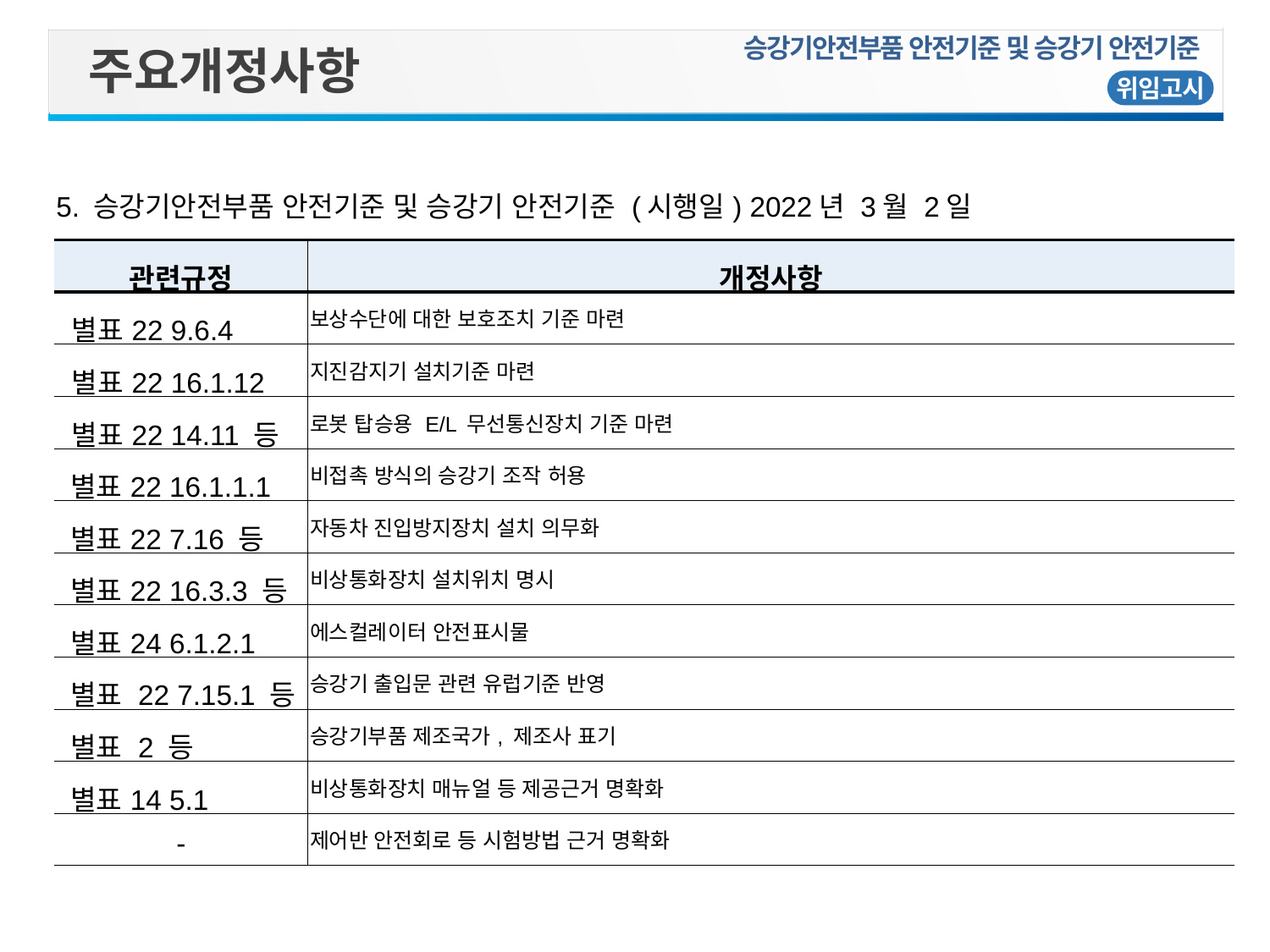

승강기안전부품 안전기준 및 승강기 안전기준
주요개정사항
위임고시

| 5. 승강기안전부품 안전기준 및 승강기 안전기준 (시행일) 2022년 3월 2일 |  |
| --- | --- |
| 관련규정 | 개정사항 |
| 별표22 9.6.4 | 보상수단에 대한 보호조치 기준 마련 |
| 별표22 16.1.12 | 지진감지기 설치기준 마련 |
| 별표22 14.11 등 | 로봇 탑승용 E/L 무선통신장치 기준 마련 |
| 별표22 16.1.1.1 | 비접촉 방식의 승강기 조작 허용 |
| 별표22 7.16 등 | 자동차 진입방지장치 설치 의무화 |
| 별표22 16.3.3 등 | 비상통화장치 설치위치 명시 |
| 별표24 6.1.2.1 | 에스컬레이터 안전표시물 |
| 별표 22 7.15.1 등 | 승강기 출입문 관련 유럽기준 반영 |
| 별표 2 등 | 승강기부품 제조국가, 제조사 표기 |
| 별표14 5.1 | 비상통화장치 매뉴얼 등 제공근거 명확화 |
| - | 제어반 안전회로 등 시험방법 근거 명확화 |